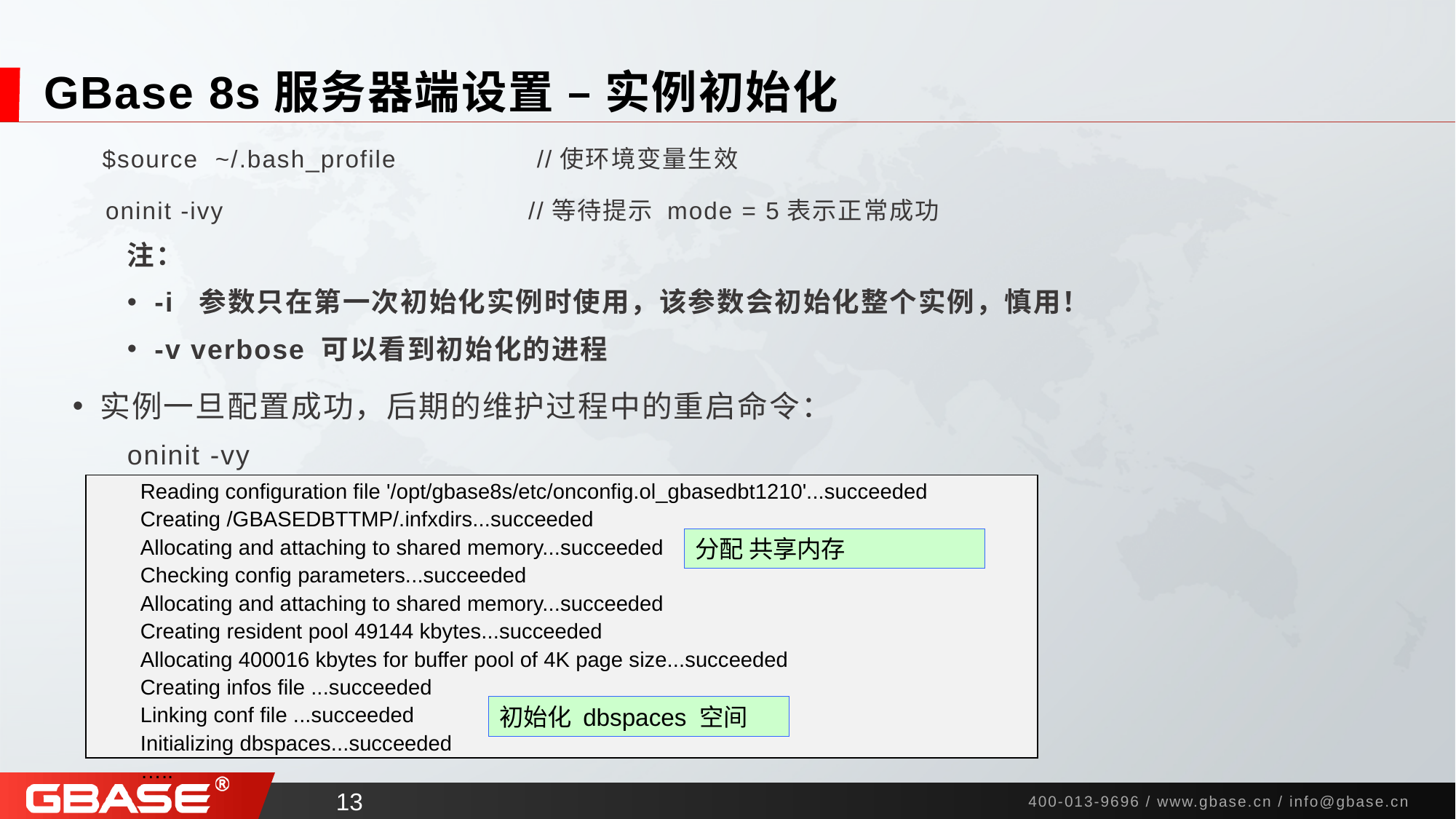

# GBase 8s服务器端设置 – 实例初始化
   $source  ~/.bash_profile                 //使环境变量生效
    oninit -ivy                                     //等待提示 mode = 5表示正常成功
注：
-i  参数只在第一次初始化实例时使用，该参数会初始化整个实例，慎用！
-v verbose 可以看到初始化的进程
实例一旦配置成功，后期的维护过程中的重启命令：
oninit -vy
Reading configuration file '/opt/gbase8s/etc/onconfig.ol_gbasedbt1210'...succeeded
Creating /GBASEDBTTMP/.infxdirs...succeeded
Allocating and attaching to shared memory...succeeded
Checking config parameters...succeeded
Allocating and attaching to shared memory...succeeded
Creating resident pool 49144 kbytes...succeeded
Allocating 400016 kbytes for buffer pool of 4K page size...succeeded
Creating infos file ...succeeded
Linking conf file ...succeeded
Initializing dbspaces...succeeded
…..
分配 共享内存
初始化 dbspaces 空间